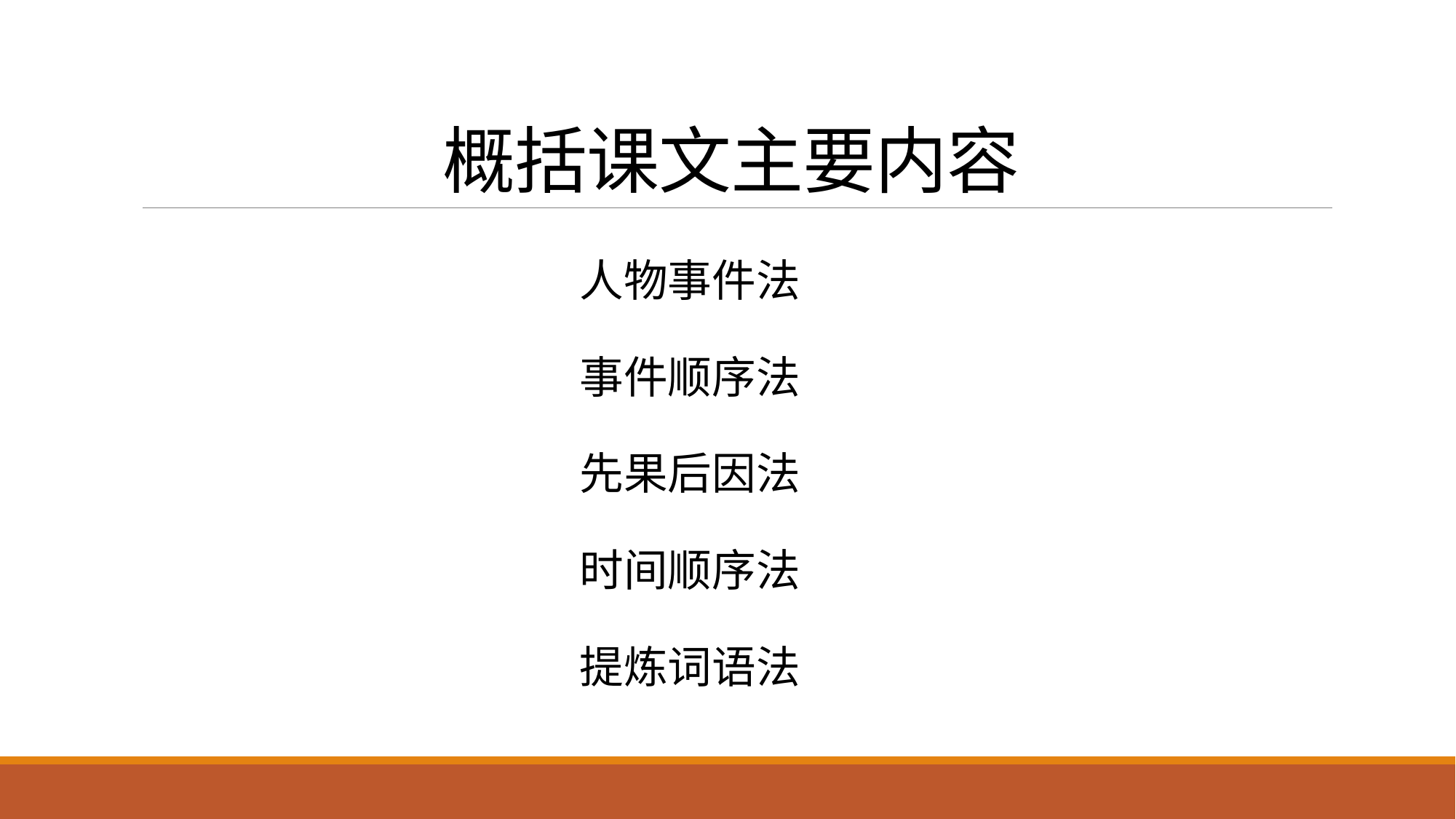

# 概括课文主要内容
人物事件法
事件顺序法
先果后因法
时间顺序法
提炼词语法